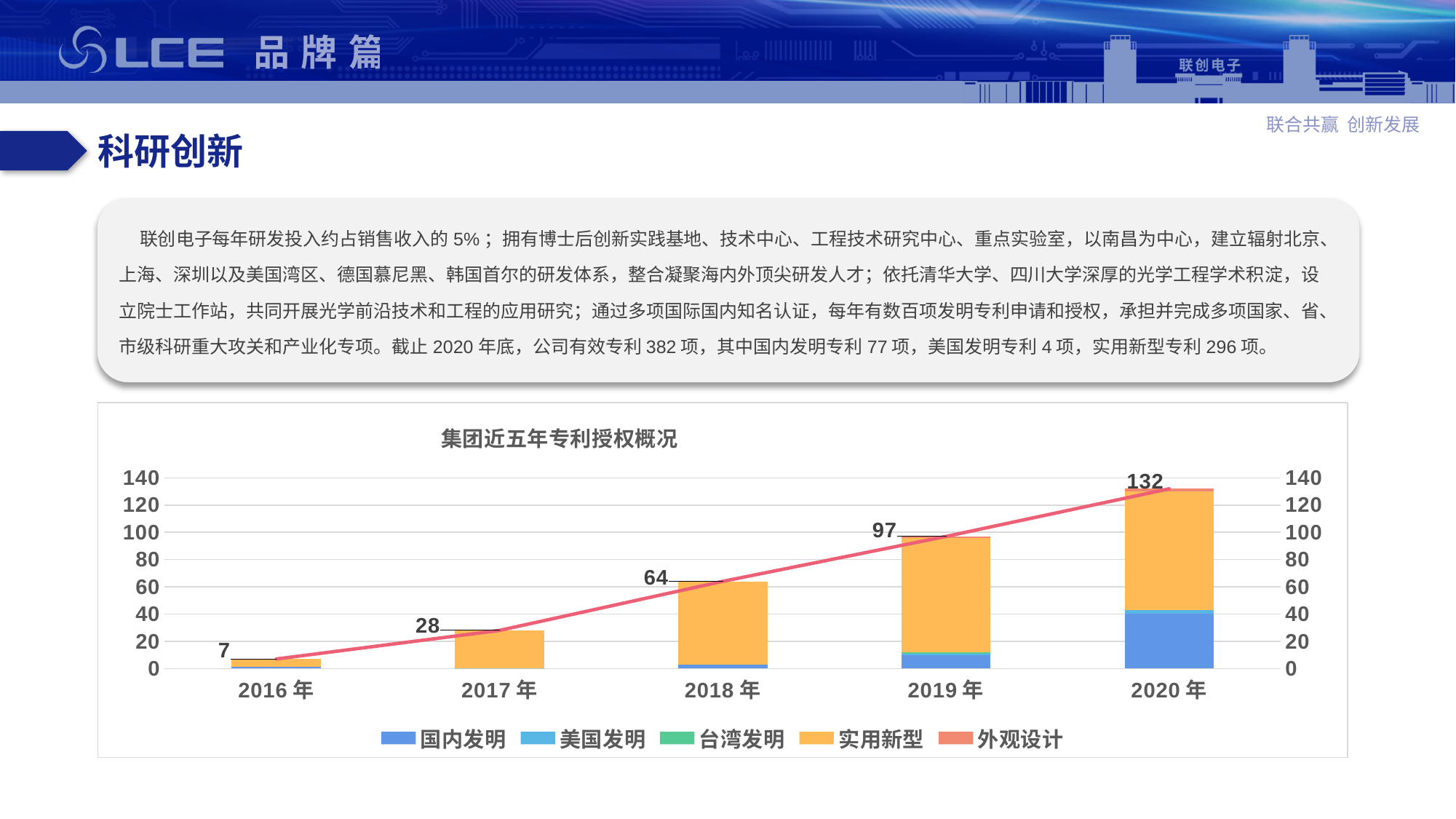

科研创新

    联创电子每年研发投入约占销售收入的5%；拥有博士后创新实践基地、技术中心、工程技术研究中心、重点实验室，以南昌为中心，建立辐射北京、上海、深圳以及美国湾区、德国慕尼黑、韩国首尔的研发体系，整合凝聚海内外顶尖研发人才；依托清华大学、四川大学深厚的光学工程学术积淀，设立院士工作站，共同开展光学前沿技术和工程的应用研究；通过多项国际国内知名认证，每年有数百项发明专利申请和授权，承担并完成多项国家、省、市级科研重大攻关和产业化专项。截止2020年底，公司有效专利382项，其中国内发明专利77项，美国发明专利4项，实用新型专利296项。

### Chart: 集团近五年专利授权概况

| Category | 国内发明 | 美国发明 | 台湾发明 | 实用新型 | 外观设计 | 小计 |
|---|---|---|---|---|---|---|
| 2016年 | 1.0 | 0.0 | 0.0 | 6.0 | 0.0 | 7.0 |
| 2017年 | 0.0 | 0.0 | 0.0 | 28.0 | 0.0 | 28.0 |
| 2018年 | 3.0 | 0.0 | 0.0 | 61.0 | 0.0 | 64.0 |
| 2019年 | 10.0 | 1.0 | 1.0 | 84.0 | 1.0 | 97.0 |
| 2020年 | 40.0 | 3.0 | 0.0 | 87.0 | 2.0 | 132.0 |
7